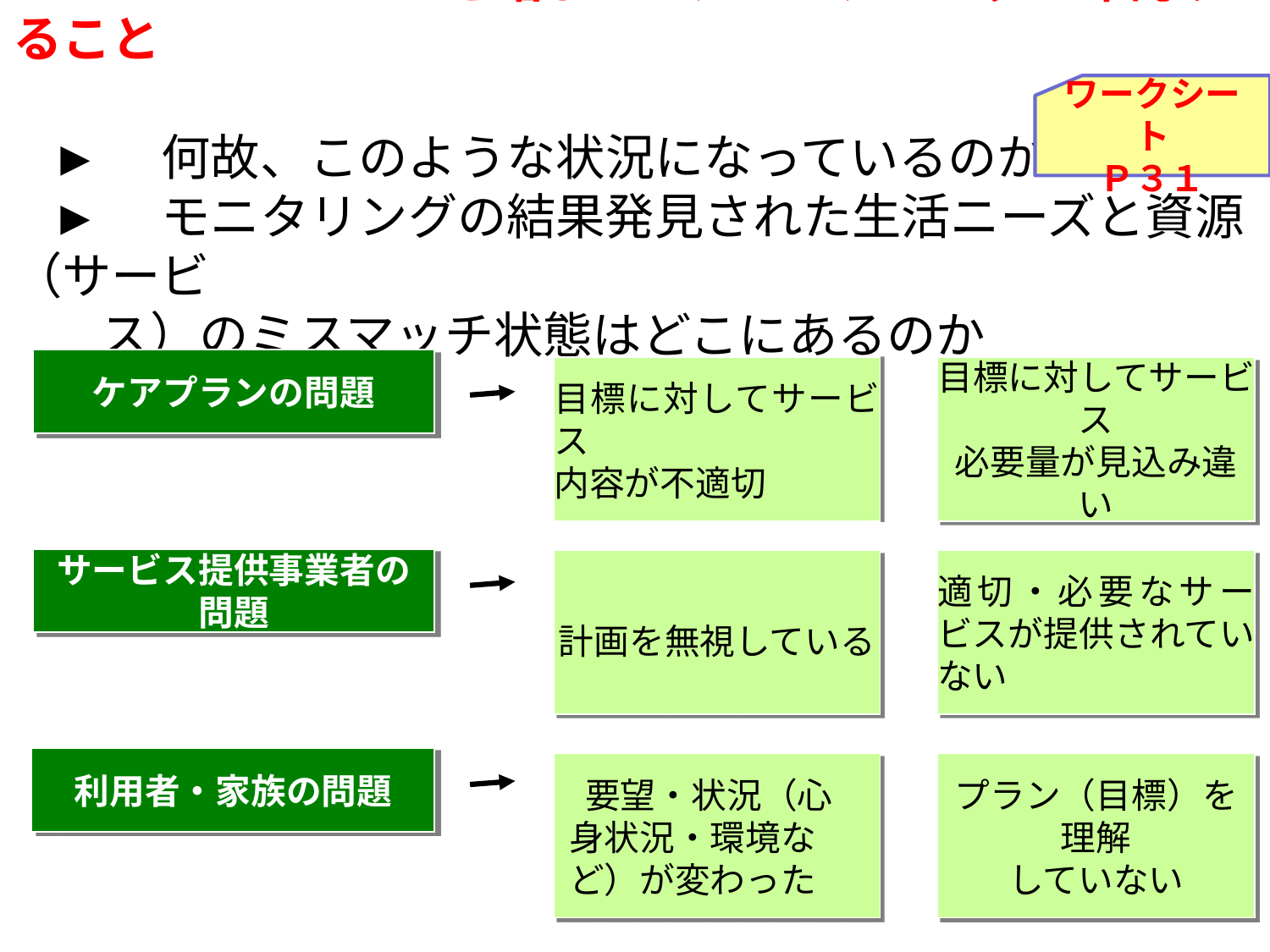

チームアプローチを踏まえて、モニタリングで確認すること

►　何故、このような状況になっているのか
►　モニタリングの結果発見された生活ニーズと資源（サービ
　ス）のミスマッチ状態はどこにあるのか
ワークシート
Ｐ３１
ケアプランの問題
目標に対してサービス
内容が不適切
目標に対してサービス
必要量が見込み違い
サービス提供事業者の
問題
計画を無視している
適切・必要なサービスが提供されていない
利用者・家族の問題
 要望・状況（心身状況・環境など）が変わった
プラン（目標）を理解
していない